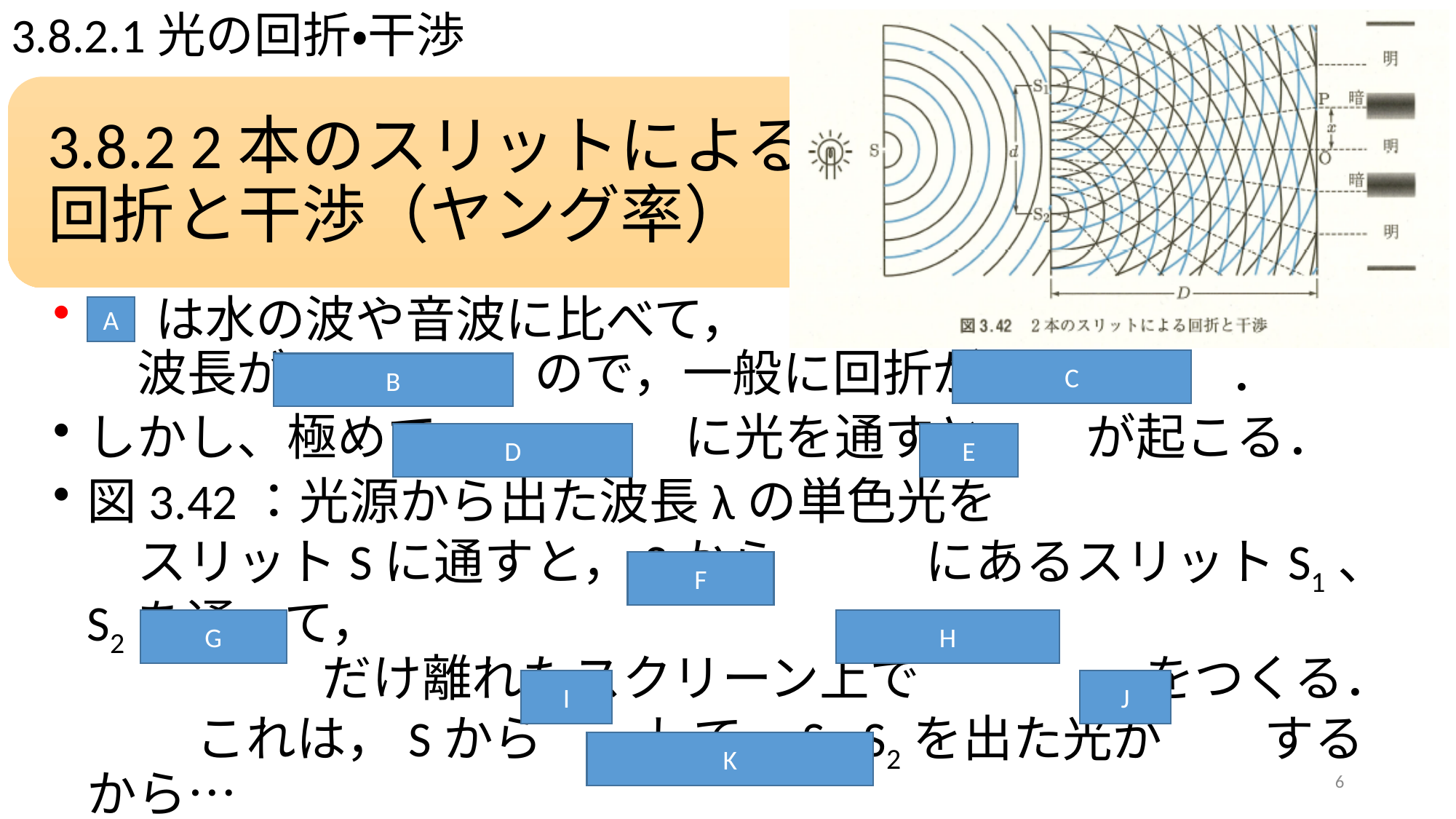

# 3.8.2.1光の回折・干渉

3.8.2 2本のスリットによる
回折と干渉（ヤング率）
     は水の波や音波に比べて，
　波長が                      ので，一般に回折が                      ．
しかし、極めて                      に光を通すと         が起こる．
図3.42：光源から出た波長λの単色光を
　スリットSに通すと，Sから             にあるスリットS1、 S2を通って，
　　            だけ離れたスクリーン上で                    をつくる．
	これは，Sから         して，S1. S2を出た光が         するから…
	このような実験を                          という．
A
C
B
D
E
F
G
H
I
J
K
6